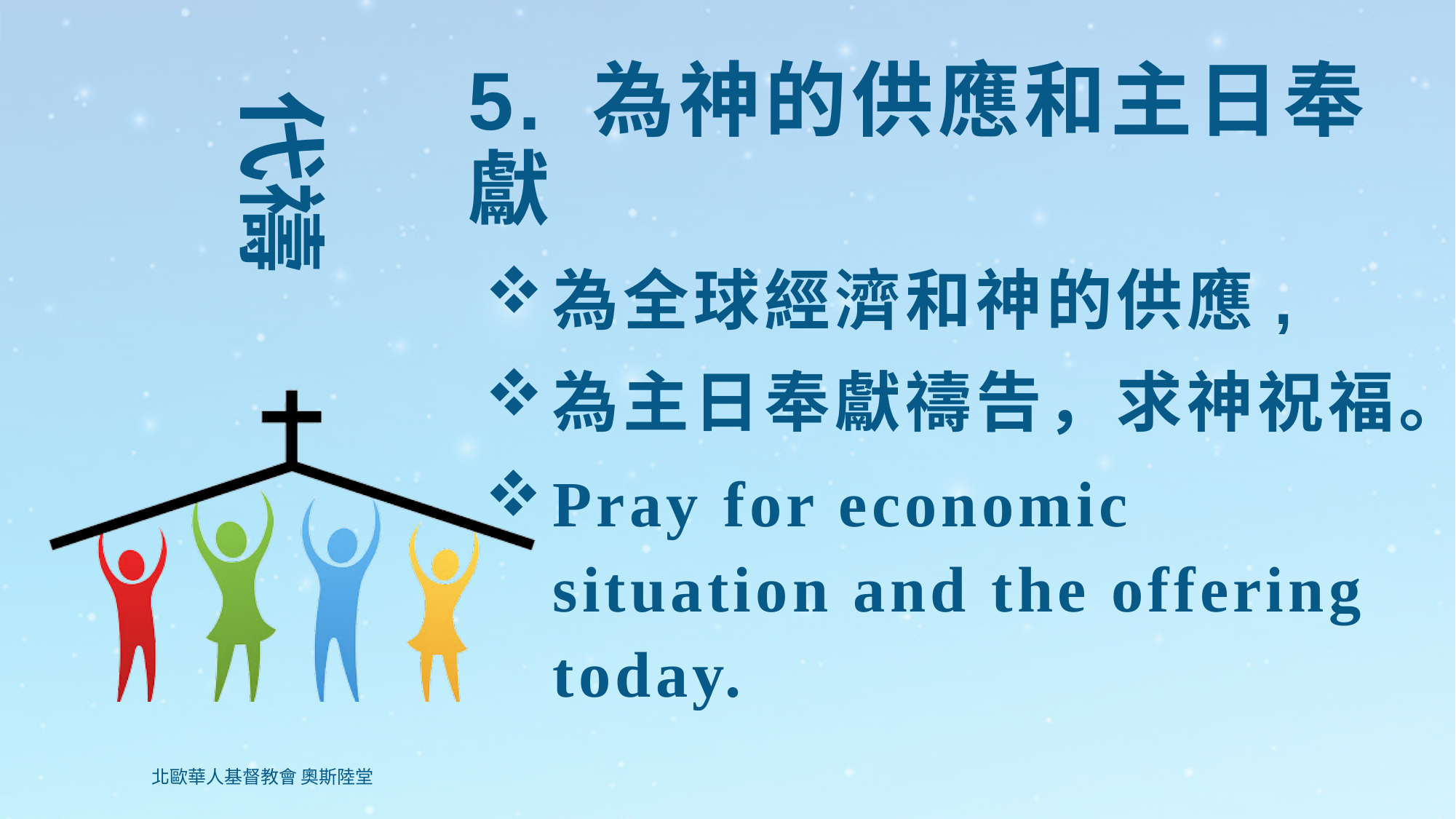

# 5. 為神的供應和主日奉獻
為全球經濟和神的供應,
為主日奉獻禱告，求神祝福。
Pray for economic situation and the offering today.
北歐華人基督教會 奧斯陸堂